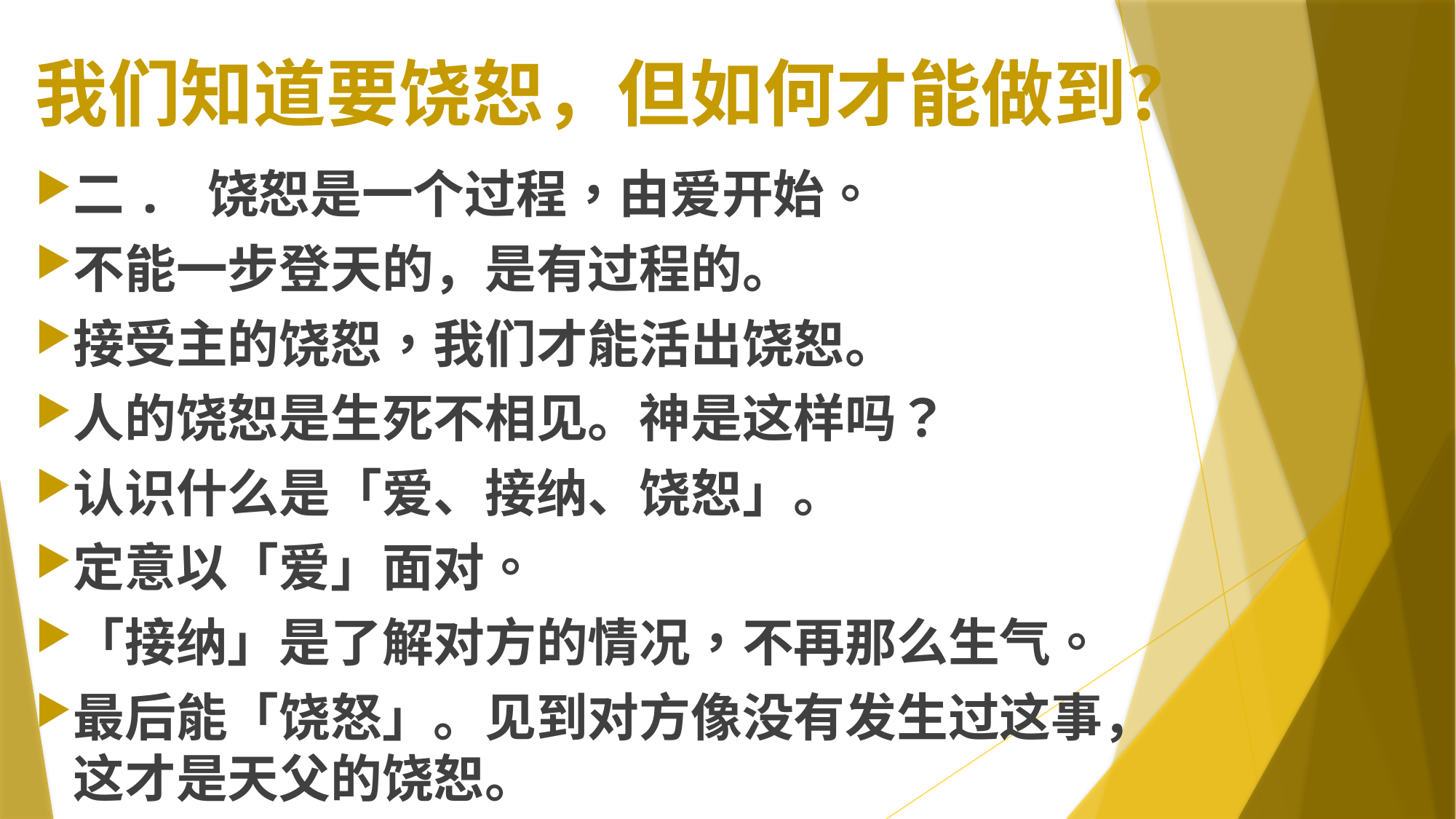

# 我们知道要饶恕，但如何才能做到？
二. 饶恕是一个过程，由爱开始。
不能一步登天的，是有过程的。
接受主的饶恕，我们才能活出饶恕。
人的饶恕是生死不相见。神是这样吗？
认识什么是「爱、接纳、饶恕」。
定意以「爱」面对。
「接纳」是了解对方的情况，不再那么生气。
最后能「饶怒」。见到对方像没有发生过这事，这才是天父的饶恕。